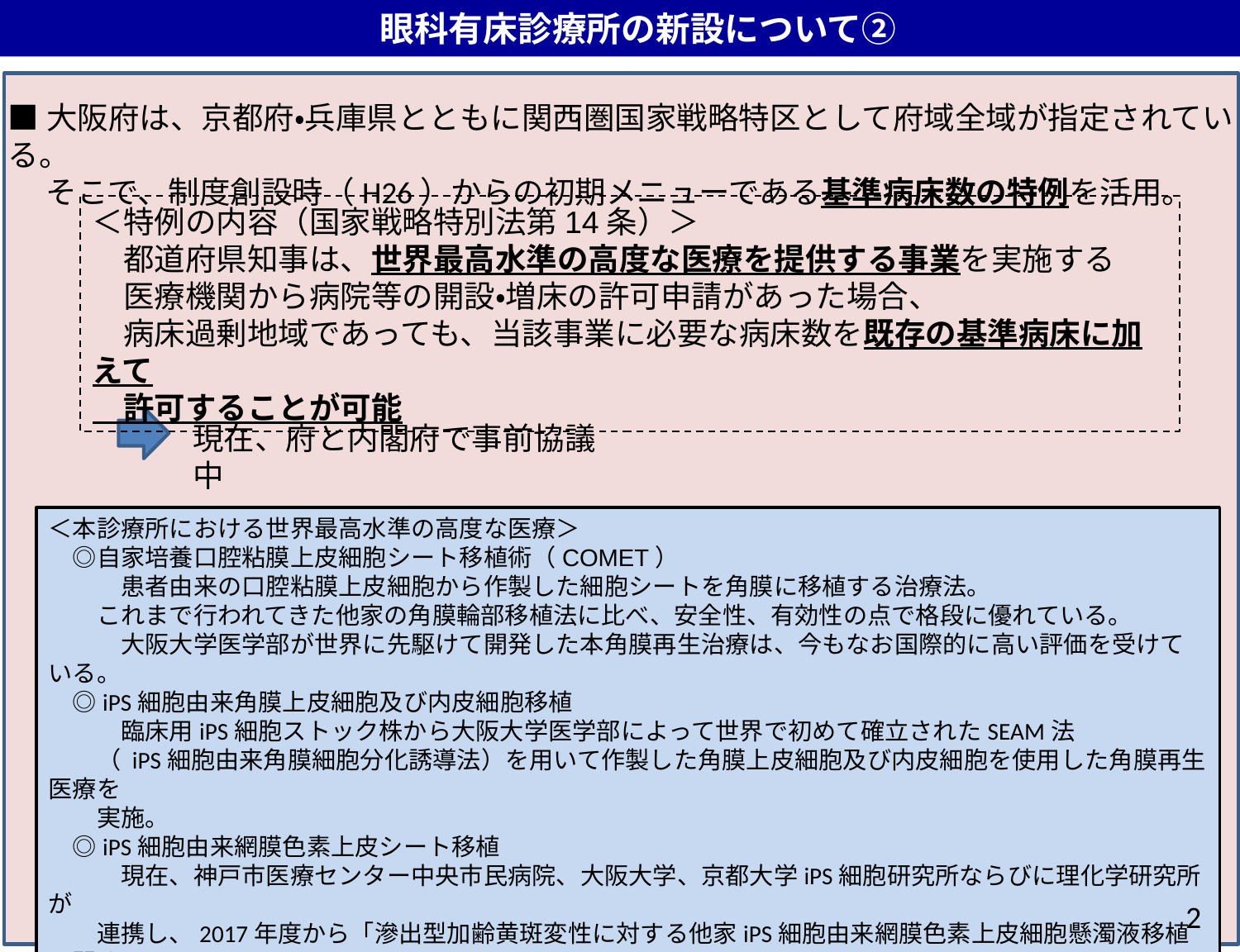

眼科有床診療所の新設について②

■大阪府は、京都府・兵庫県とともに関西圏国家戦略特区として府域全域が指定されている。
　 そこで、制度創設時（H26）からの初期メニューである基準病床数の特例を活用。
＜特例の内容（国家戦略特別法第14条）＞
　都道府県知事は、世界最高水準の高度な医療を提供する事業を実施する
　医療機関から病院等の開設・増床の許可申請があった場合、
　病床過剰地域であっても、当該事業に必要な病床数を既存の基準病床に加えて
　許可することが可能

現在、府と内閣府で事前協議中
＜本診療所における世界最高水準の高度な医療＞
　◎自家培養口腔粘膜上皮細胞シート移植術（COMET）
　　　患者由来の口腔粘膜上皮細胞から作製した細胞シートを角膜に移植する治療法。
　　これまで行われてきた他家の角膜輪部移植法に比べ、安全性、有効性の点で格段に優れている。
　　　大阪大学医学部が世界に先駆けて開発した本角膜再生治療は、今もなお国際的に高い評価を受けている。
　◎iPS細胞由来角膜上皮細胞及び内皮細胞移植
　　　臨床用iPS細胞ストック株から大阪大学医学部によって世界で初めて確立されたSEAM法
　　（ iPS細胞由来角膜細胞分化誘導法）を用いて作製した角膜上皮細胞及び内皮細胞を使用した角膜再生医療を
　　実施。
　◎iPS細胞由来網膜色素上皮シート移植
　　　現在、神戸市医療センター中央市民病院、大阪大学、京都大学iPS細胞研究所ならびに理化学研究所が
　　連携し、2017年度から「滲出型加齢黄斑変性に対する他家iPS細胞由来網膜色素上皮細胞懸濁液移植に関する
　　臨床研究」を6例行っている。　今後、治験を通して条件付早期承認を得て上市を行う見込み。
2